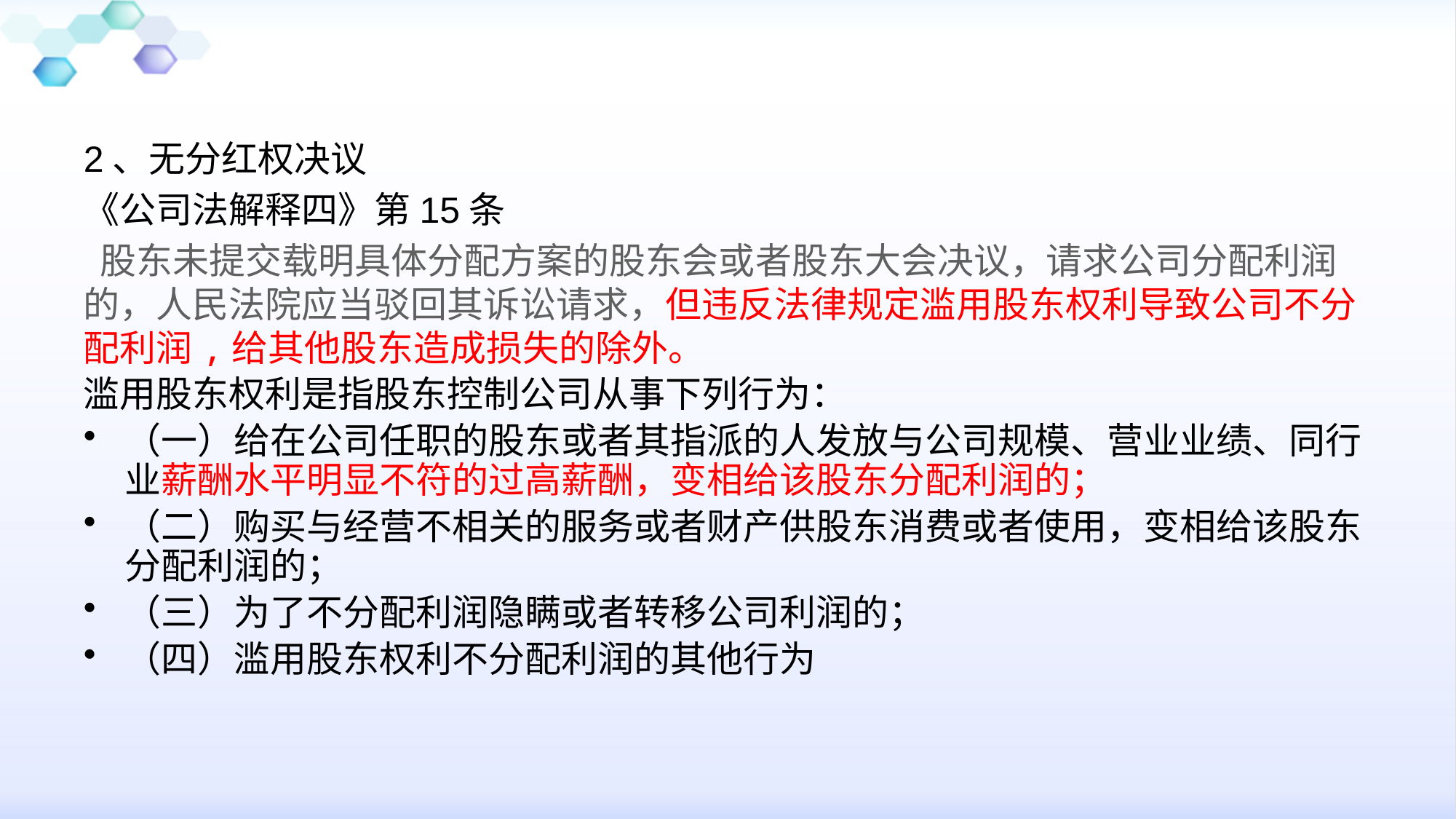

2、无分红权决议
《公司法解释四》第15条
 股东未提交载明具体分配方案的股东会或者股东大会决议，请求公司分配利润的，人民法院应当驳回其诉讼请求，但违反法律规定滥用股东权利导致公司不分配利润,给其他股东造成损失的除外。
滥用股东权利是指股东控制公司从事下列行为：
（一）给在公司任职的股东或者其指派的人发放与公司规模、营业业绩、同行业薪酬水平明显不符的过高薪酬，变相给该股东分配利润的；
（二）购买与经营不相关的服务或者财产供股东消费或者使用，变相给该股东分配利润的；
（三）为了不分配利润隐瞒或者转移公司利润的；
（四）滥用股东权利不分配利润的其他行为